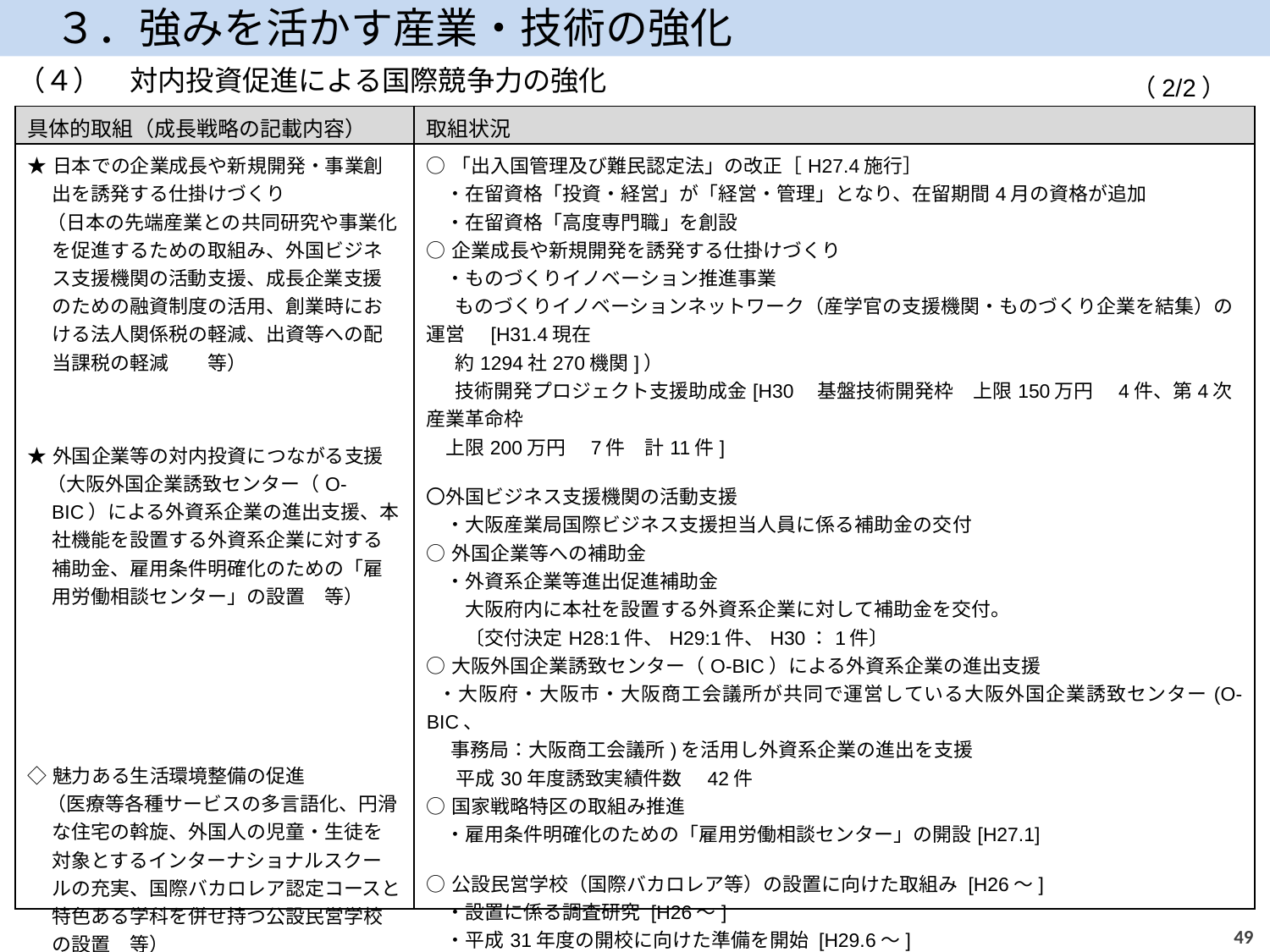

３．強みを活かす産業・技術の強化
（４）　対内投資促進による国際競争力の強化
（2/2）
| 具体的取組（成長戦略の記載内容） | 取組状況 |
| --- | --- |
| ★日本での企業成長や新規開発・事業創出を誘発する仕掛けづくり 　（日本の先端産業との共同研究や事業化を促進するための取組み、外国ビジネス支援機関の活動支援、成長企業支援のための融資制度の活用、創業時における法人関係税の軽減、出資等への配当課税の軽減　　等） ★外国企業等の対内投資につながる支援 　（大阪外国企業誘致センター（O-BIC）による外資系企業の進出支援、本社機能を設置する外資系企業に対する補助金、雇用条件明確化のための「雇用労働相談センター」の設置　等） ◇魅力ある生活環境整備の促進 　（医療等各種サービスの多言語化、円滑な住宅の斡旋、外国人の児童・生徒を対象とするインターナショナルスクールの充実、国際バカロレア認定コースと特色ある学科を併せ持つ公設民営学校の設置　等） | ○「出入国管理及び難民認定法」の改正［H27.4施行］ 　・在留資格「投資・経営」が「経営・管理」となり、在留期間4月の資格が追加 　・在留資格「高度専門職」を創設 ○企業成長や新規開発を誘発する仕掛けづくり 　・ものづくりイノベーション推進事業 　 ものづくりイノベーションネットワーク（産学官の支援機関・ものづくり企業を結集）の運営　[H31.4現在 　 約1294社270機関]） 　 技術開発プロジェクト支援助成金[H30　基盤技術開発枠　上限150万円　4件、第4次産業革命枠 上限200万円　7件　計11件] 〇外国ビジネス支援機関の活動支援 　・大阪産業局国際ビジネス支援担当人員に係る補助金の交付 ○外国企業等への補助金 　・外資系企業等進出促進補助金 　　大阪府内に本社を設置する外資系企業に対して補助金を交付。 　　〔交付決定H28:1件、H29:1件、H30：1件〕 ○大阪外国企業誘致センター（O-BIC）による外資系企業の進出支援 ・大阪府・大阪市・大阪商工会議所が共同で運営している大阪外国企業誘致センター(O-BIC、 　 事務局：大阪商工会議所)を活用し外資系企業の進出を支援 　平成30年度誘致実績件数　42件 ○国家戦略特区の取組み推進 　・雇用条件明確化のための「雇用労働相談センター」の開設[H27.1] ○公設民営学校（国際バカロレア等）の設置に向けた取組み [H26～] 　・設置に係る調査研究 [H26～] 　・平成31年度の開校に向けた準備を開始 [H29.6～] 　・学校名を「大阪市立水都国際中学校・高等学校」に決定［Ｈ29.12］ 　・全国初の公設民営の中高一貫教育校として開校[H31.4～] ○外国人のための医療情報ガイドサイトのリニューアル |
49